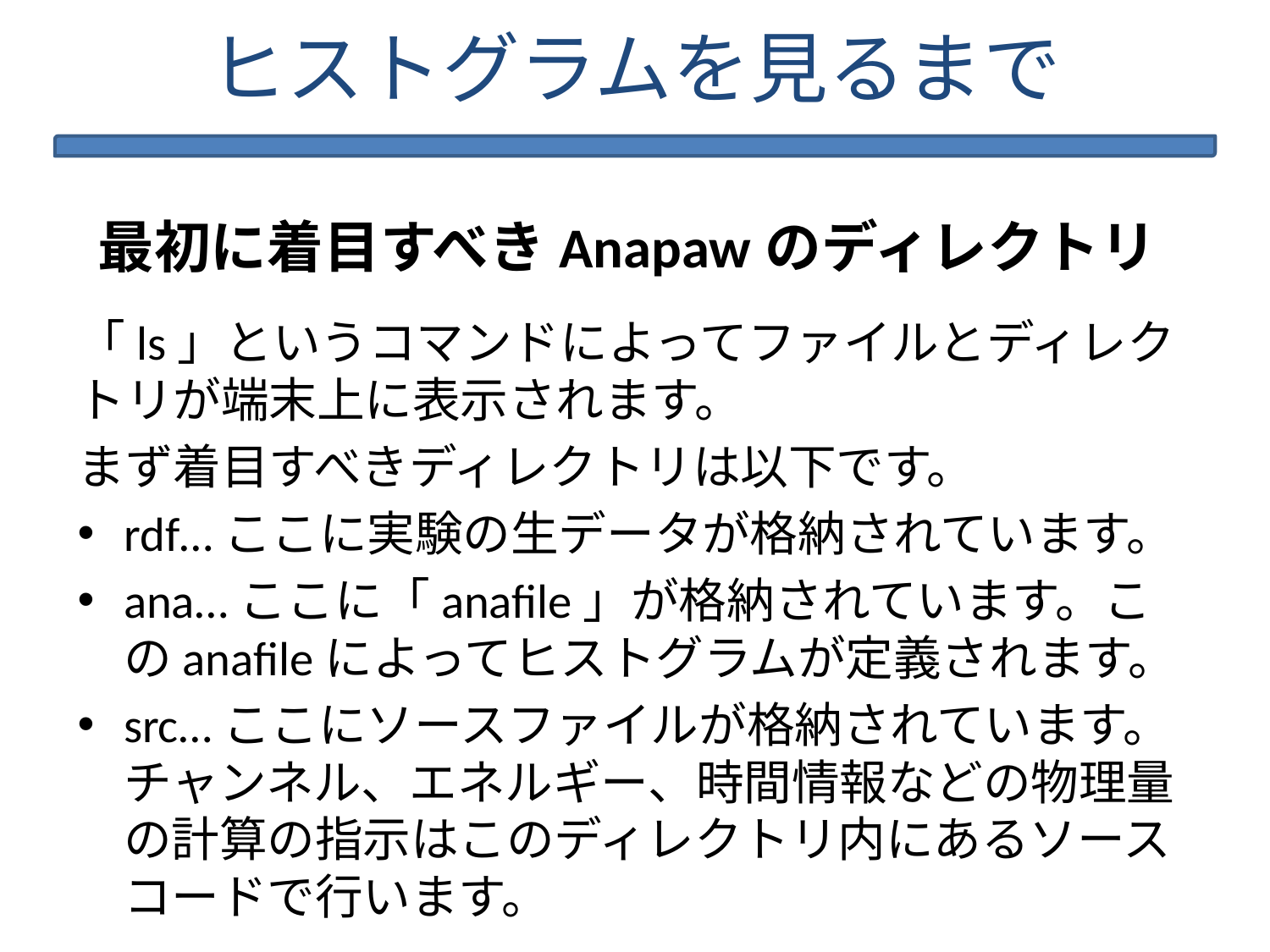

ヒストグラムを見るまで

# 最初に着目すべきAnapawのディレクトリ
「ls」というコマンドによってファイルとディレクトリが端末上に表示されます。
まず着目すべきディレクトリは以下です。
rdf…ここに実験の生データが格納されています。
ana…ここに「anafile」が格納されています。このanafileによってヒストグラムが定義されます。
src…ここにソースファイルが格納されています。チャンネル、エネルギー、時間情報などの物理量の計算の指示はこのディレクトリ内にあるソースコードで行います。